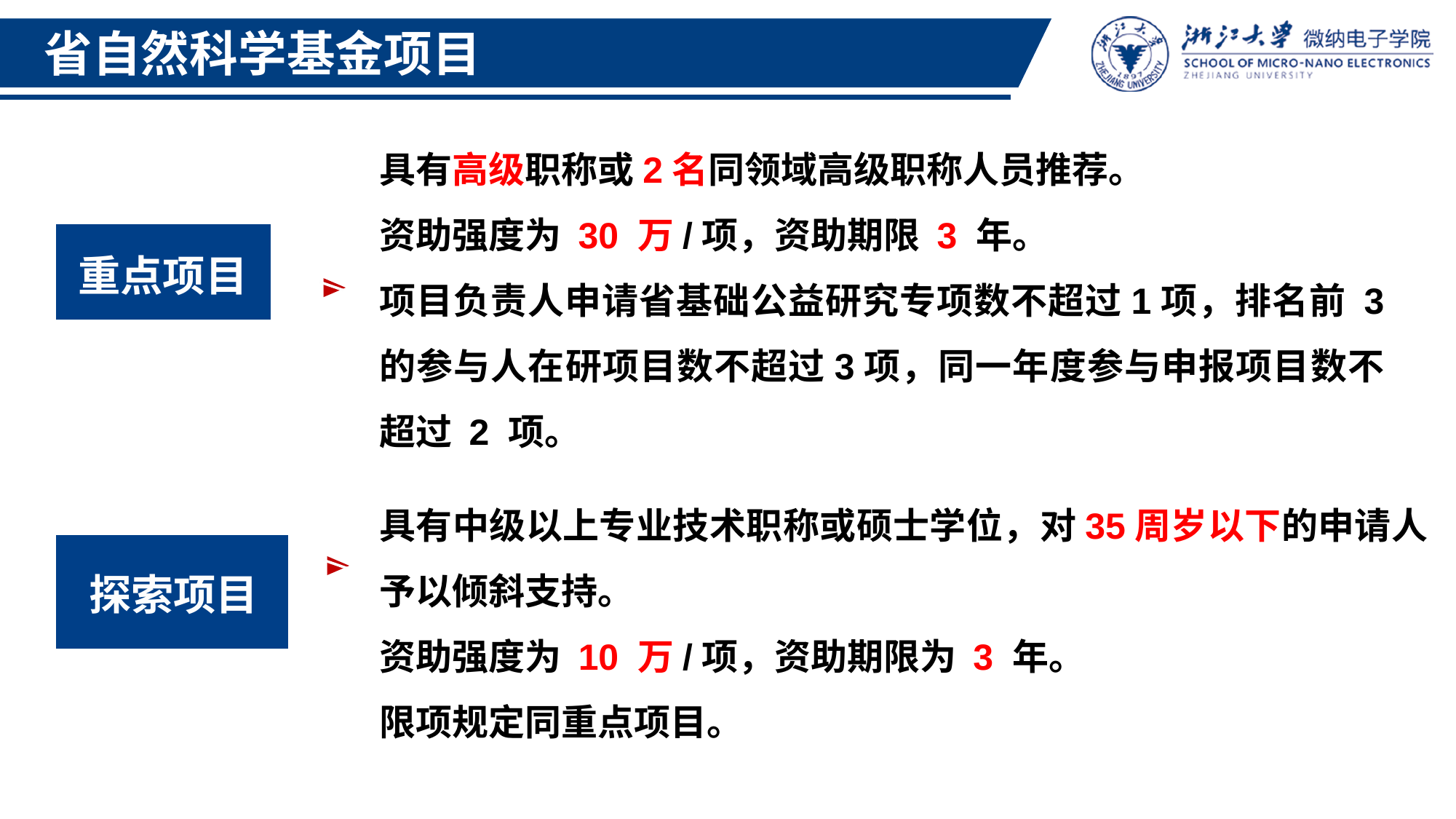

省自然科学基金项目
具有高级职称或2名同领域高级职称人员推荐。
资助强度为 30 万/项，资助期限 3 年。
项目负责人申请省基础公益研究专项数不超过1项，排名前 3 的参与人在研项目数不超过3项，同一年度参与申报项目数不超过 2 项。

重点项目

具有中级以上专业技术职称或硕士学位，对35周岁以下的申请人予以倾斜支持。
资助强度为 10 万/项，资助期限为 3 年。
限项规定同重点项目。

探索项目